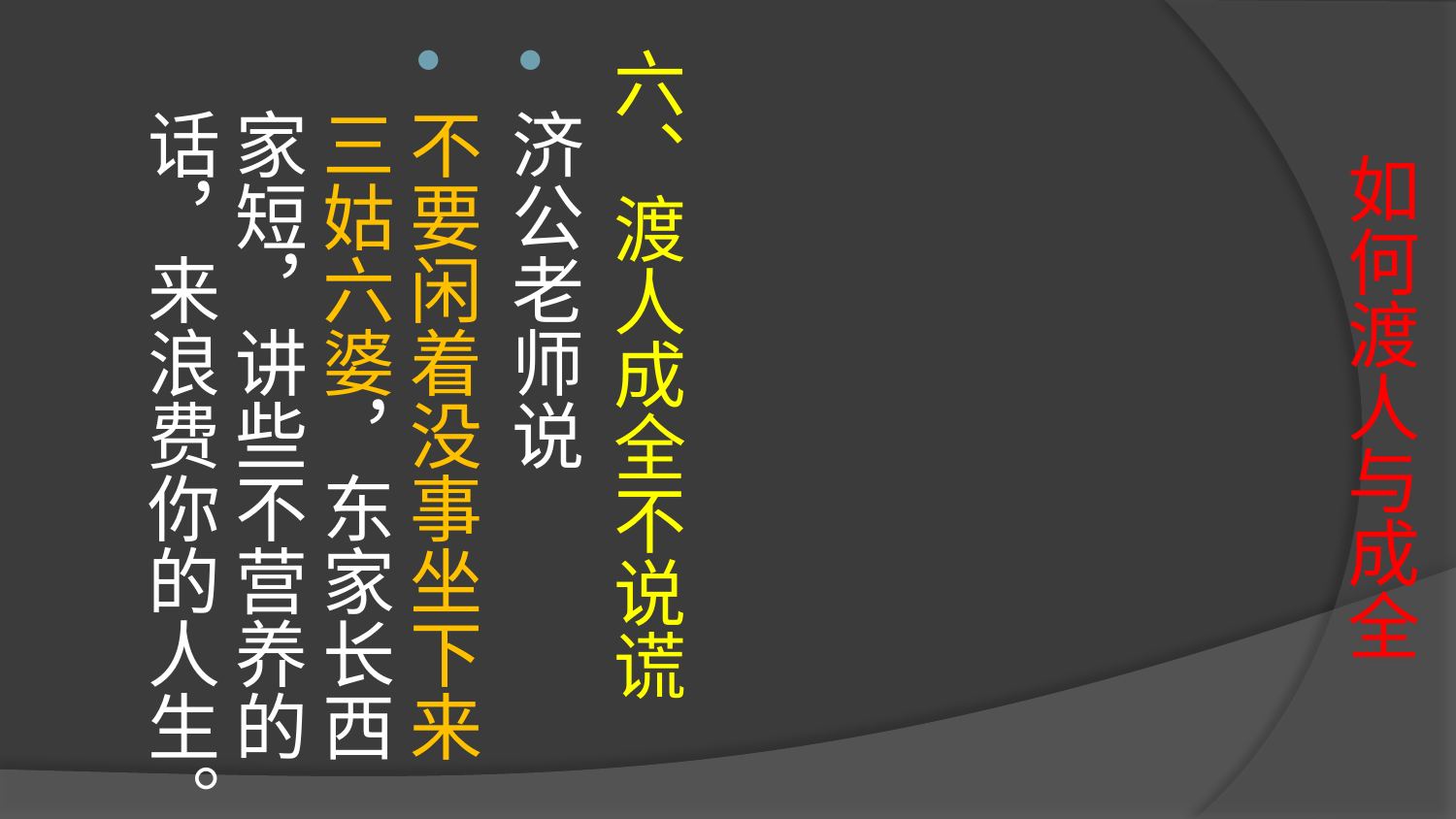

# 如何渡人与成全
六、渡人成全不说谎
济公老师说
不要闲着没事坐下来三姑六婆，东家长西家短，讲些不营养的话，来浪费你的人生。